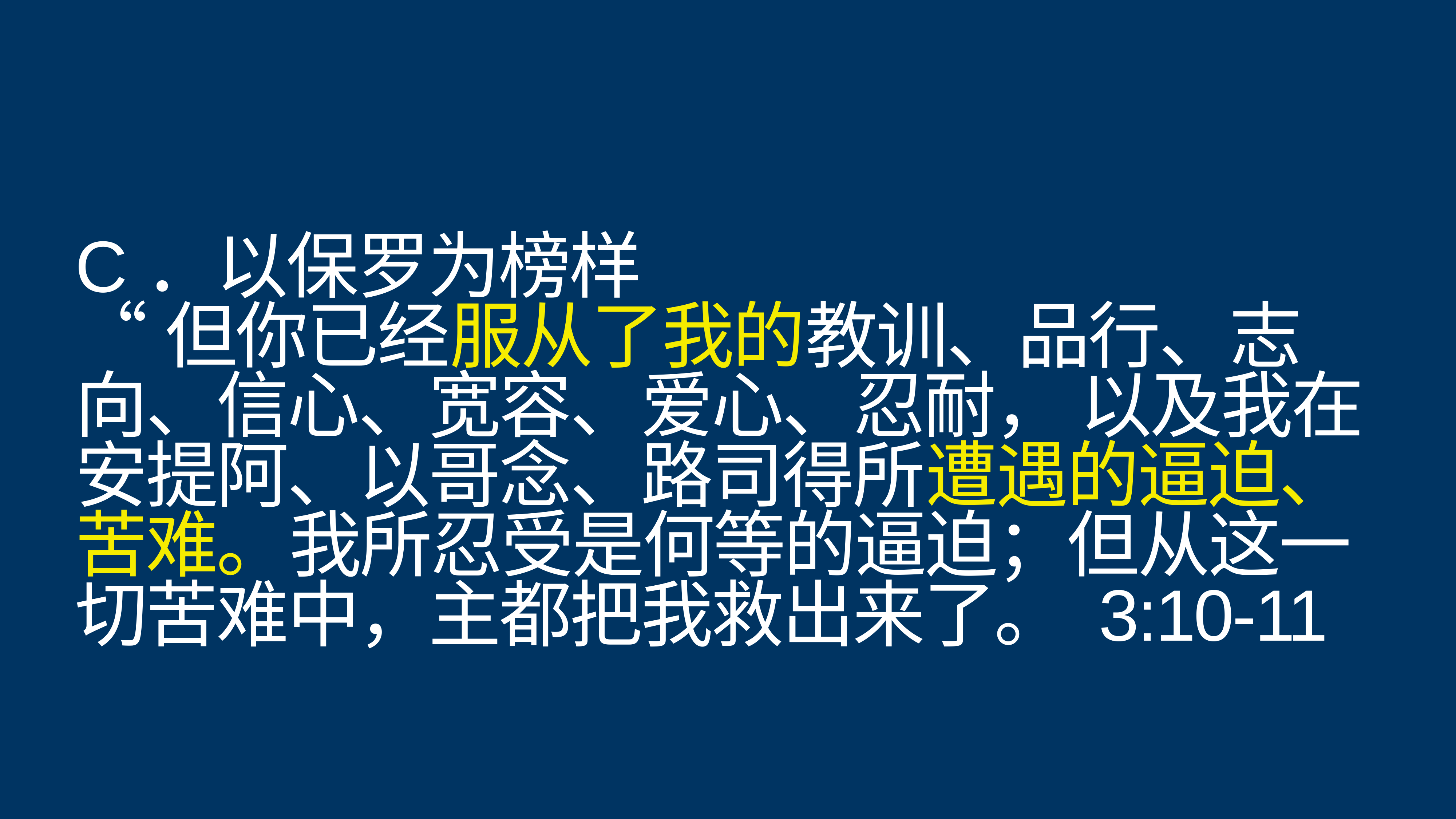

# C．以保罗为榜样
“但你已经服从了我的教训、品行、志向、信心、宽容、爱心、忍耐， 以及我在安提阿、以哥念、路司得所遭遇的逼迫、苦难。我所忍受是何等的逼迫；但从这一切苦难中，主都把我救出来了。 3:10-11